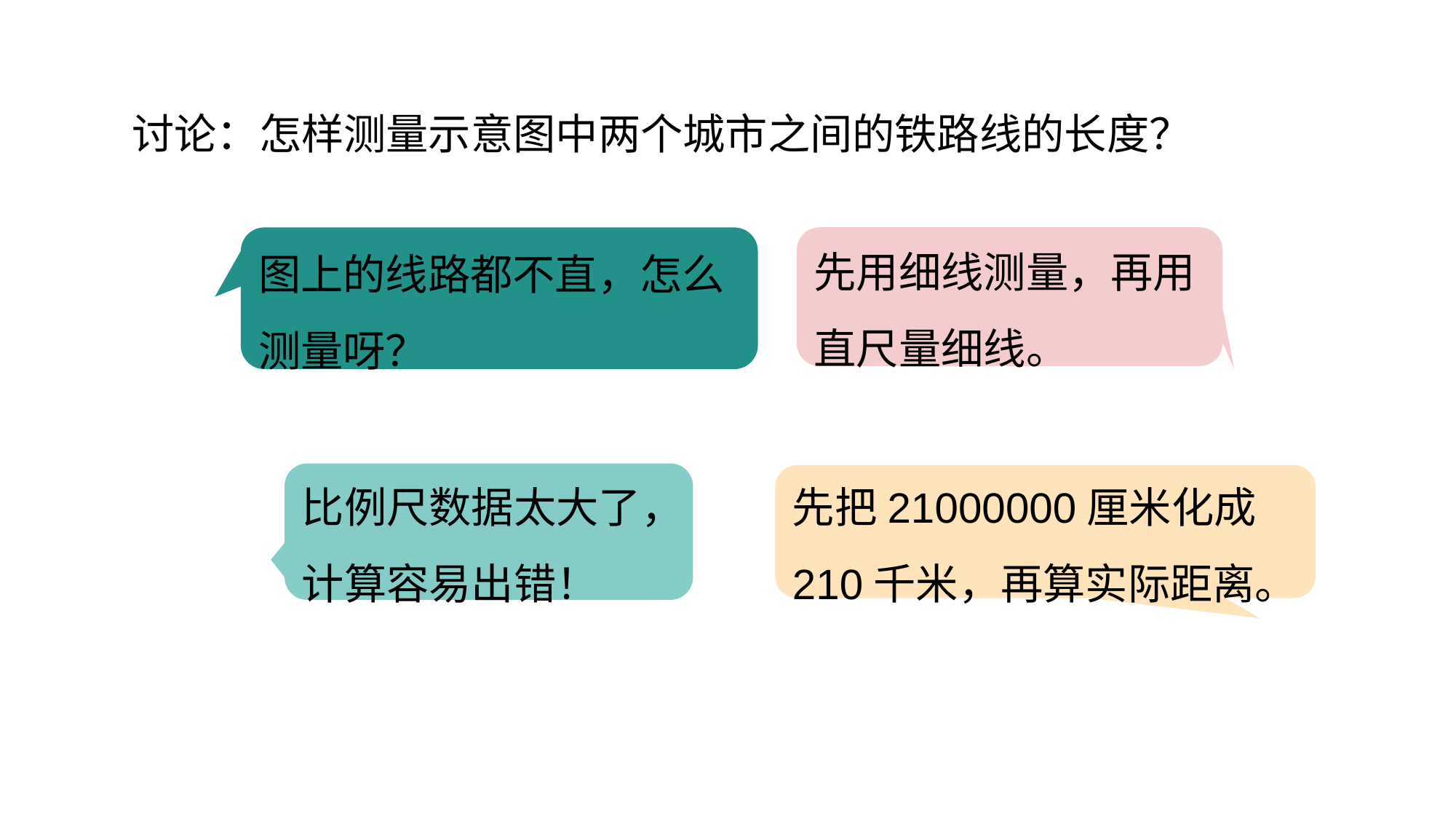

讨论：怎样测量示意图中两个城市之间的铁路线的长度？
先用细线测量，再用直尺量细线。
图上的线路都不直，怎么测量呀？
比例尺数据太大了，计算容易出错！
先把21000000厘米化成210千米，再算实际距离。